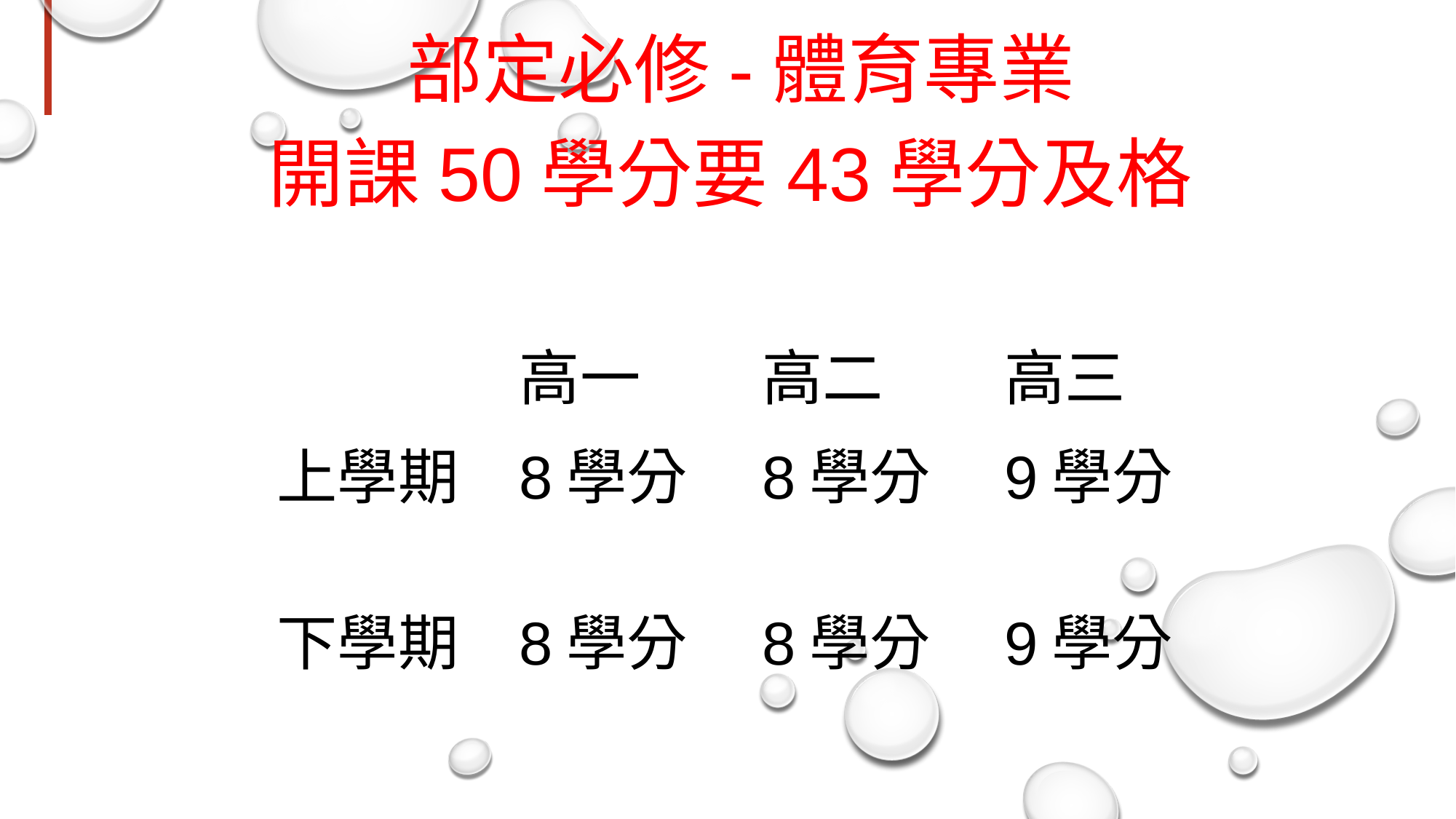

部定必修-體育專業
開課50學分要43學分及格
|  | 高一 | 高二 | 高三 |
| --- | --- | --- | --- |
| 上學期 | 8學分 | 8學分 | 9學分 |
| 下學期 | 8學分 | 8學分 | 9學分 |